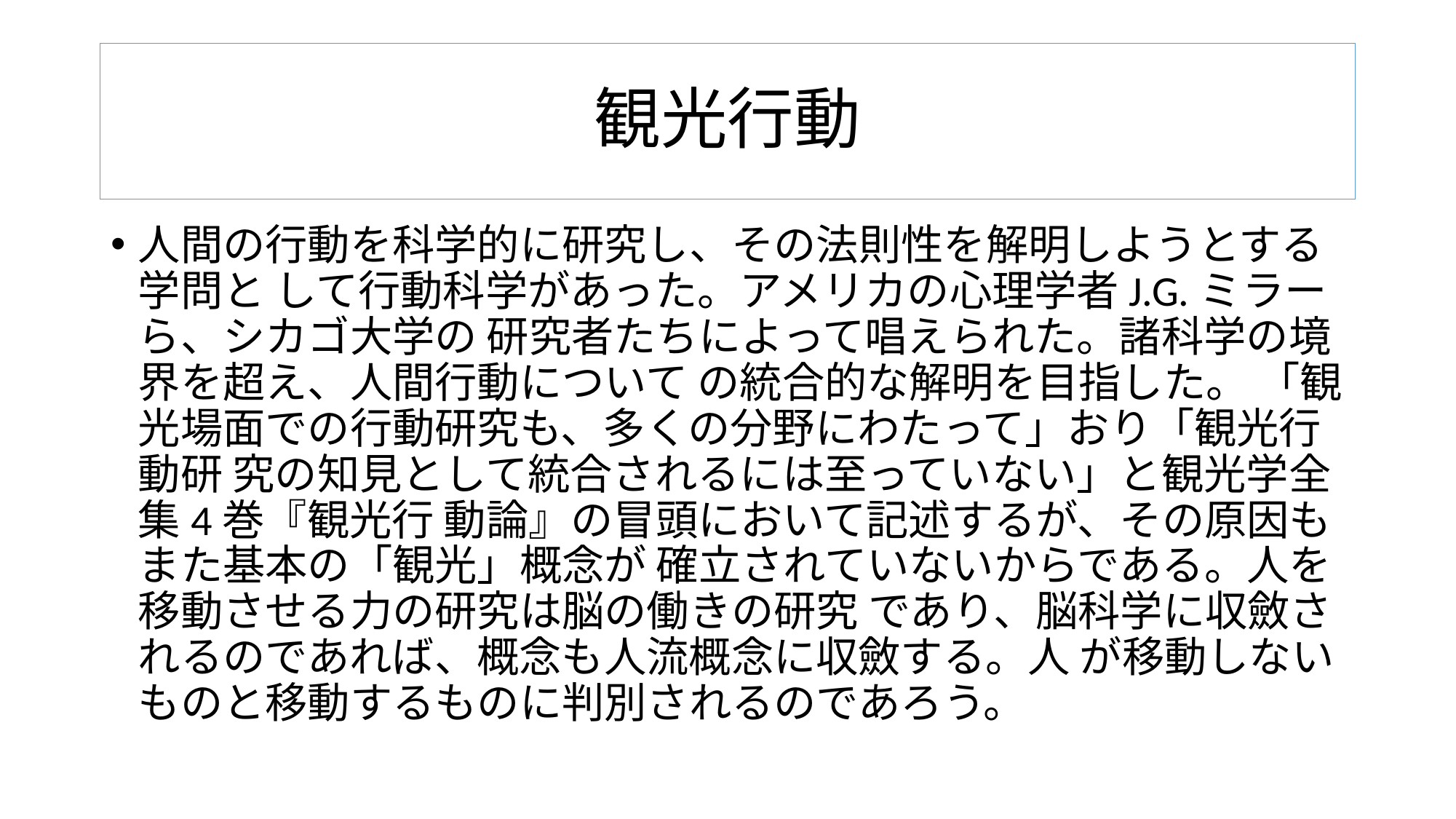

# 観光行動
人間の行動を科学的に研究し、その法則性を解明しようとする学問と して行動科学があった。アメリカの心理学者J.G.ミラーら、シカゴ大学の 研究者たちによって唱えられた。諸科学の境界を超え、人間行動について の統合的な解明を目指した。 「観光場面での行動研究も、多くの分野にわたって」おり「観光行動研 究の知見として統合されるには至っていない」と観光学全集4巻『観光行 動論』の冒頭において記述するが、その原因もまた基本の「観光」概念が 確立されていないからである。人を移動させる力の研究は脳の働きの研究 であり、脳科学に収斂されるのであれば、概念も人流概念に収斂する。人 が移動しないものと移動するものに判別されるのであろう。